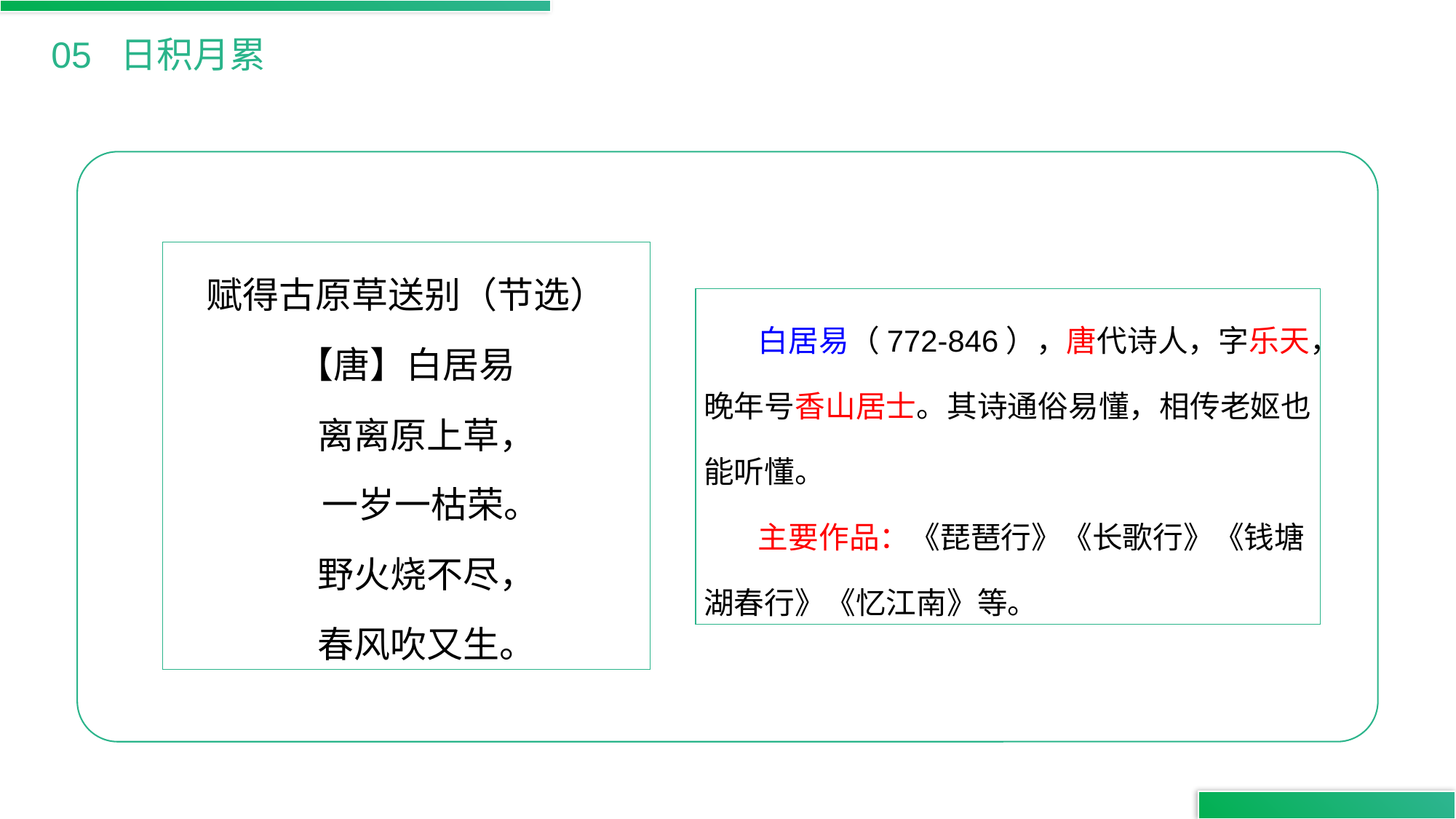

05  日积月累
赋得古原草送别（节选）
【唐】白居易
    离离原上草，
     一岁一枯荣。
    野火烧不尽，
    春风吹又生。
       白居易（772-846），唐代诗人，字乐天，晚年号香山居士。其诗通俗易懂，相传老妪也能听懂。
       主要作品：《琵琶行》《长歌行》《钱塘湖春行》《忆江南》等。